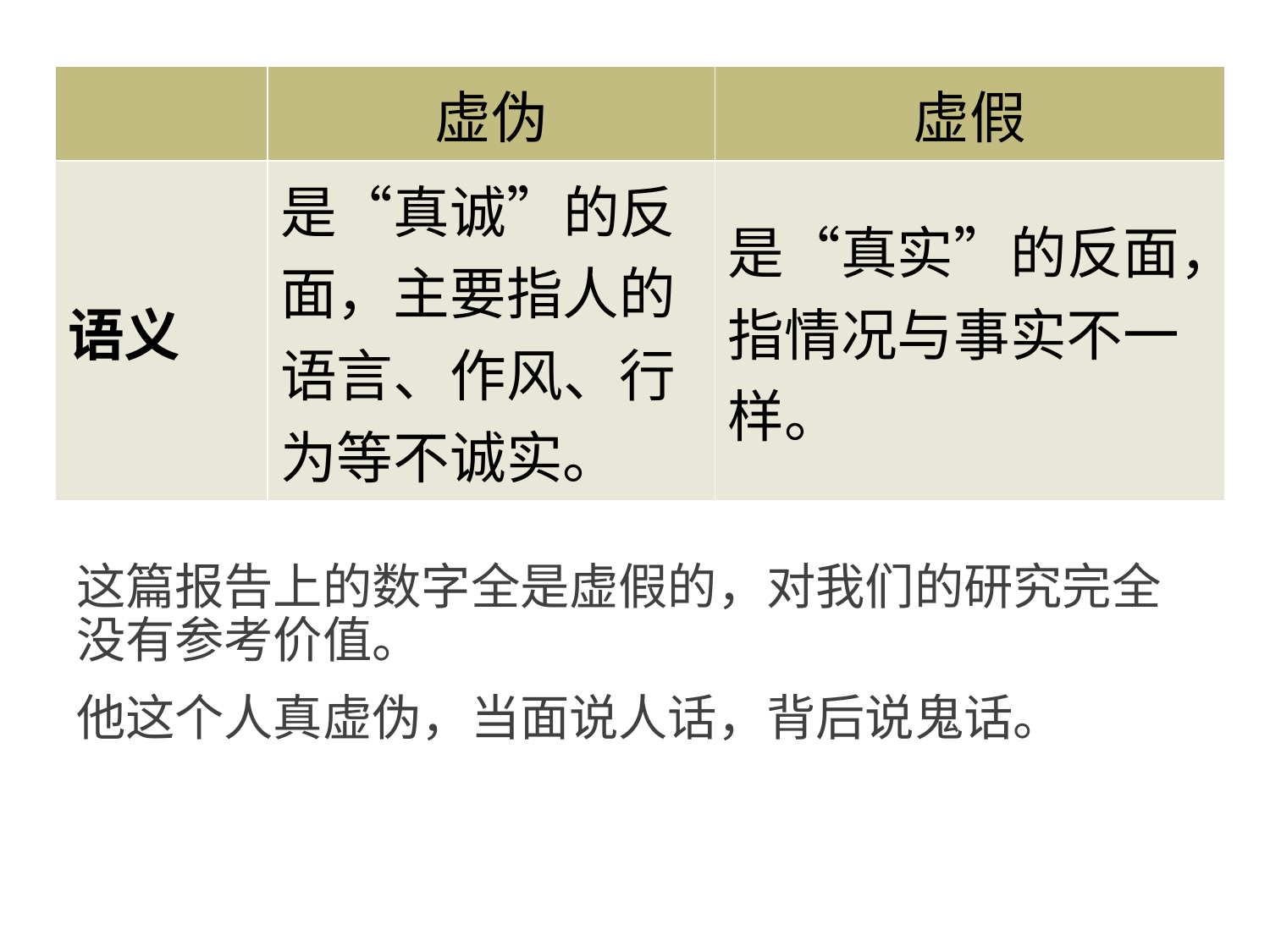

|  | 虚伪 | 虚假 |
| --- | --- | --- |
| 语义 | 是“真诚”的反面，主要指人的语言、作风、行为等不诚实。 | 是“真实”的反面，指情况与事实不一样。 |
这篇报告上的数字全是虚假的，对我们的研究完全没有参考价值。
他这个人真虚伪，当面说人话，背后说鬼话。